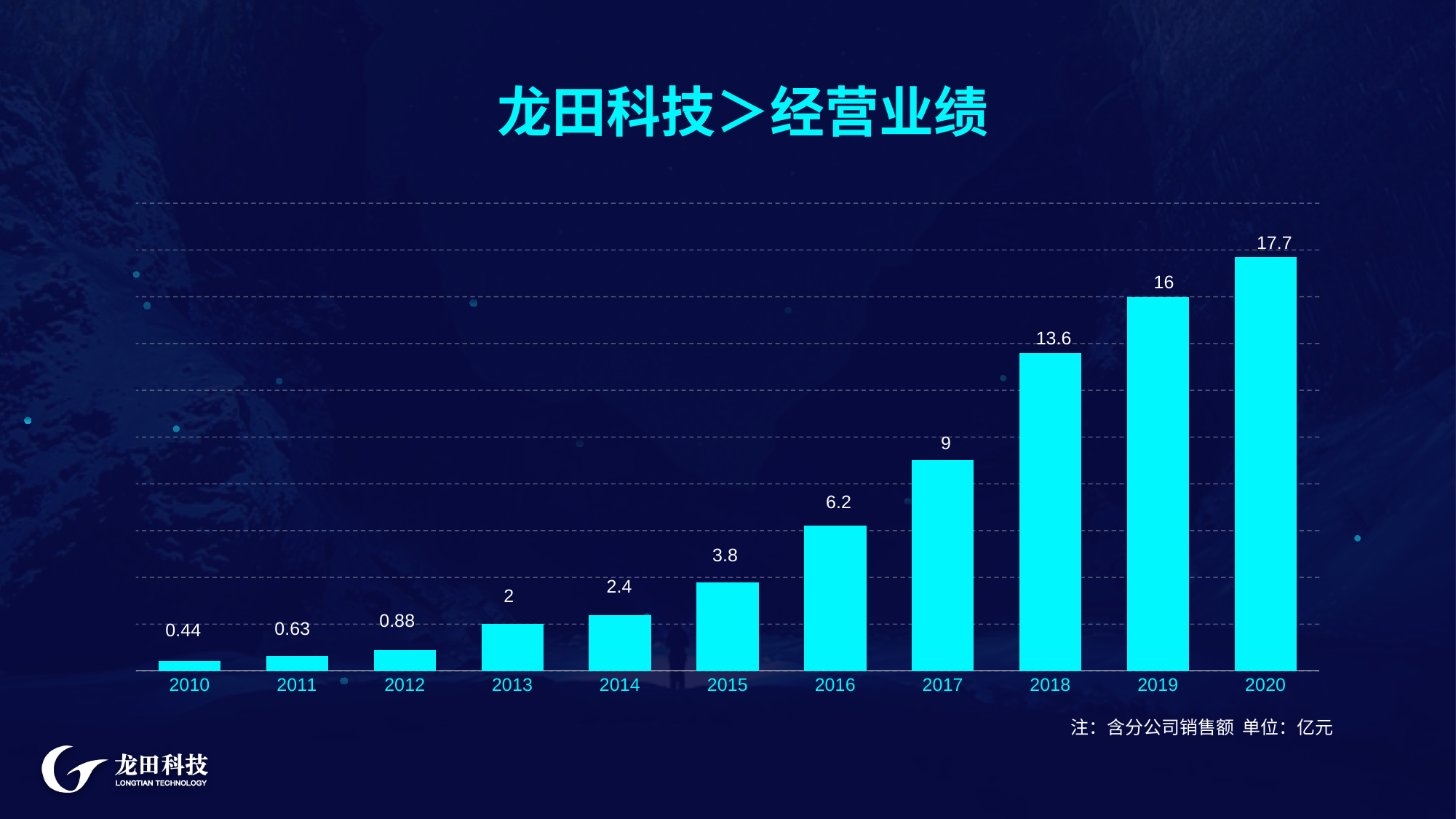

龙田科技＞经营业绩

### Chart

| Category | 销售额 |
|---|---|
| 2010 | 0.44 |
| 2011 | 0.63 |
| 2012 | 0.88 |
| 2013 | 2.0 |
| 2014 | 2.4 |
| 2015 | 3.8 |
| 2016 | 6.2 |
| 2017 | 9.0 |
| 2018 | 13.6 |
| 2019 | 16.0 |
| 2020 | 17.7 |
17.7
16
13.6
9
6.2
3.8
2.4
2
0.88
0.63
0.44
注：含分公司销售额  单位：亿元